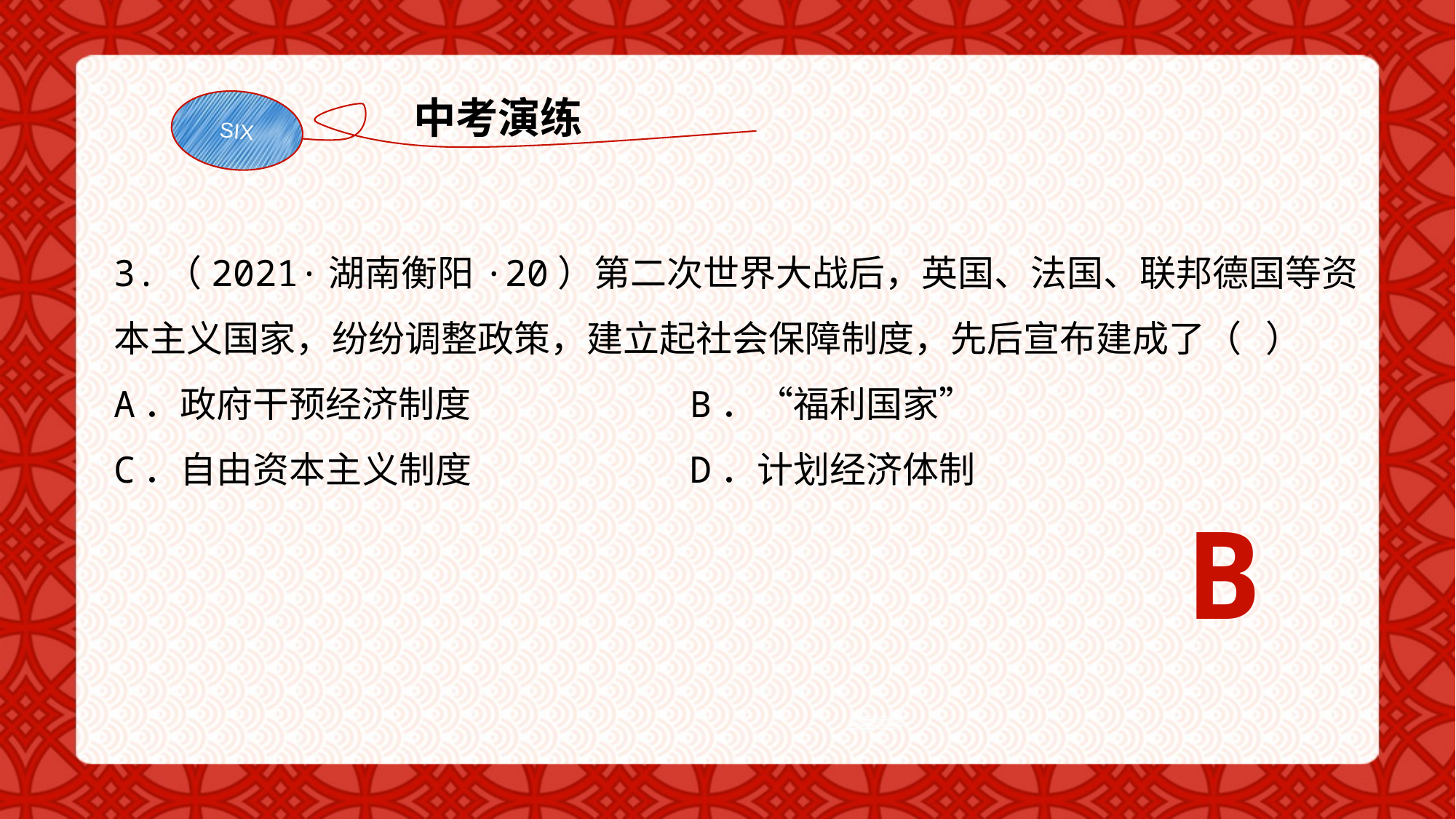

中考演练
SIX

3.（2021·湖南衡阳·20）第二次世界大战后，英国、法国、联邦德国等资本主义国家，纷纷调整政策，建立起社会保障制度，先后宣布建成了（   ）
A．政府干预经济制度	                B．“福利国家”
C．自由资本主义制度	                D．计划经济体制
B